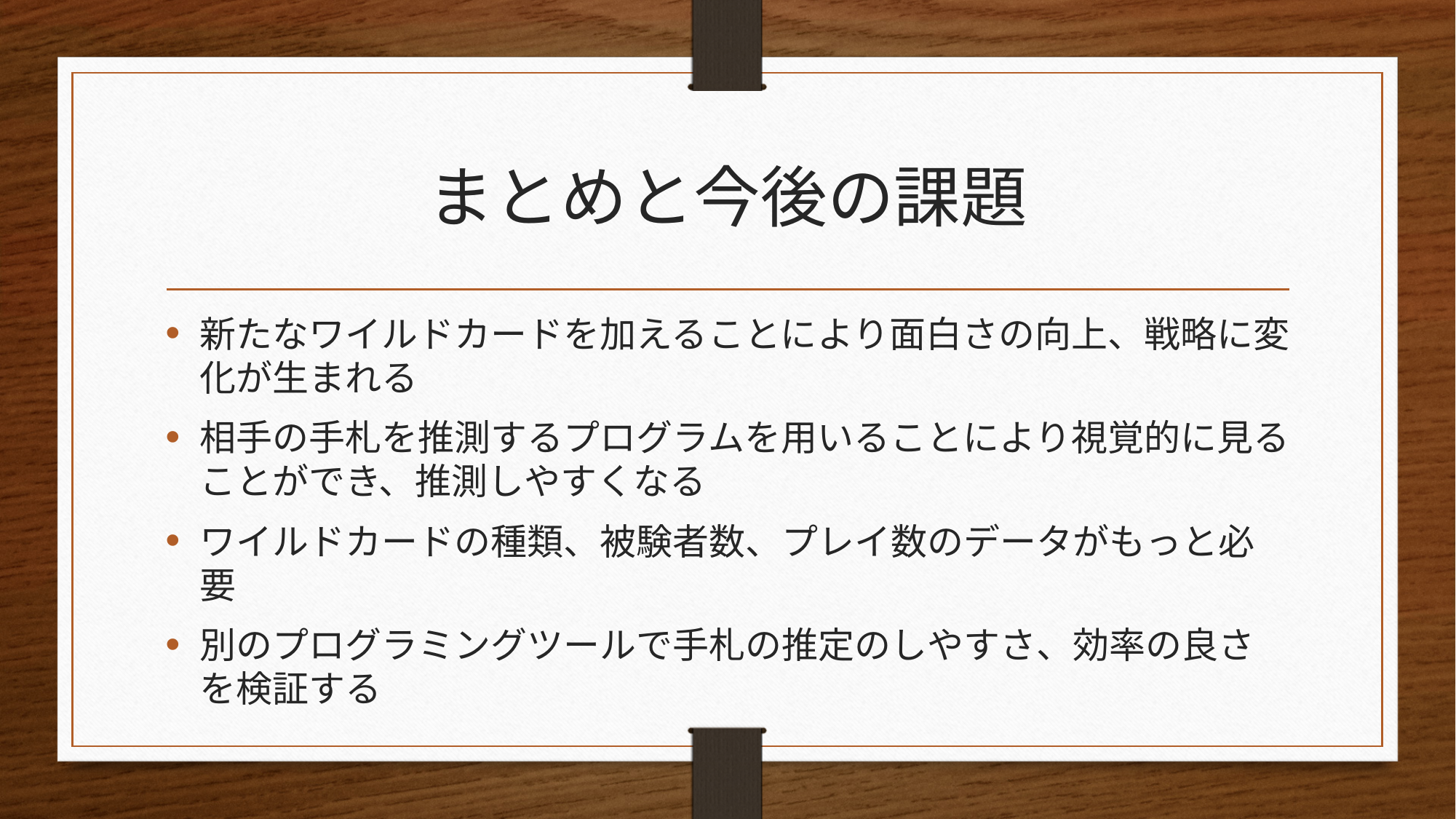

# まとめと今後の課題
新たなワイルドカードを加えることにより面白さの向上、戦略に変化が生まれる
相手の手札を推測するプログラムを用いることにより視覚的に見ることができ、推測しやすくなる
ワイルドカードの種類、被験者数、プレイ数のデータがもっと必要
別のプログラミングツールで手札の推定のしやすさ、効率の良さを検証する